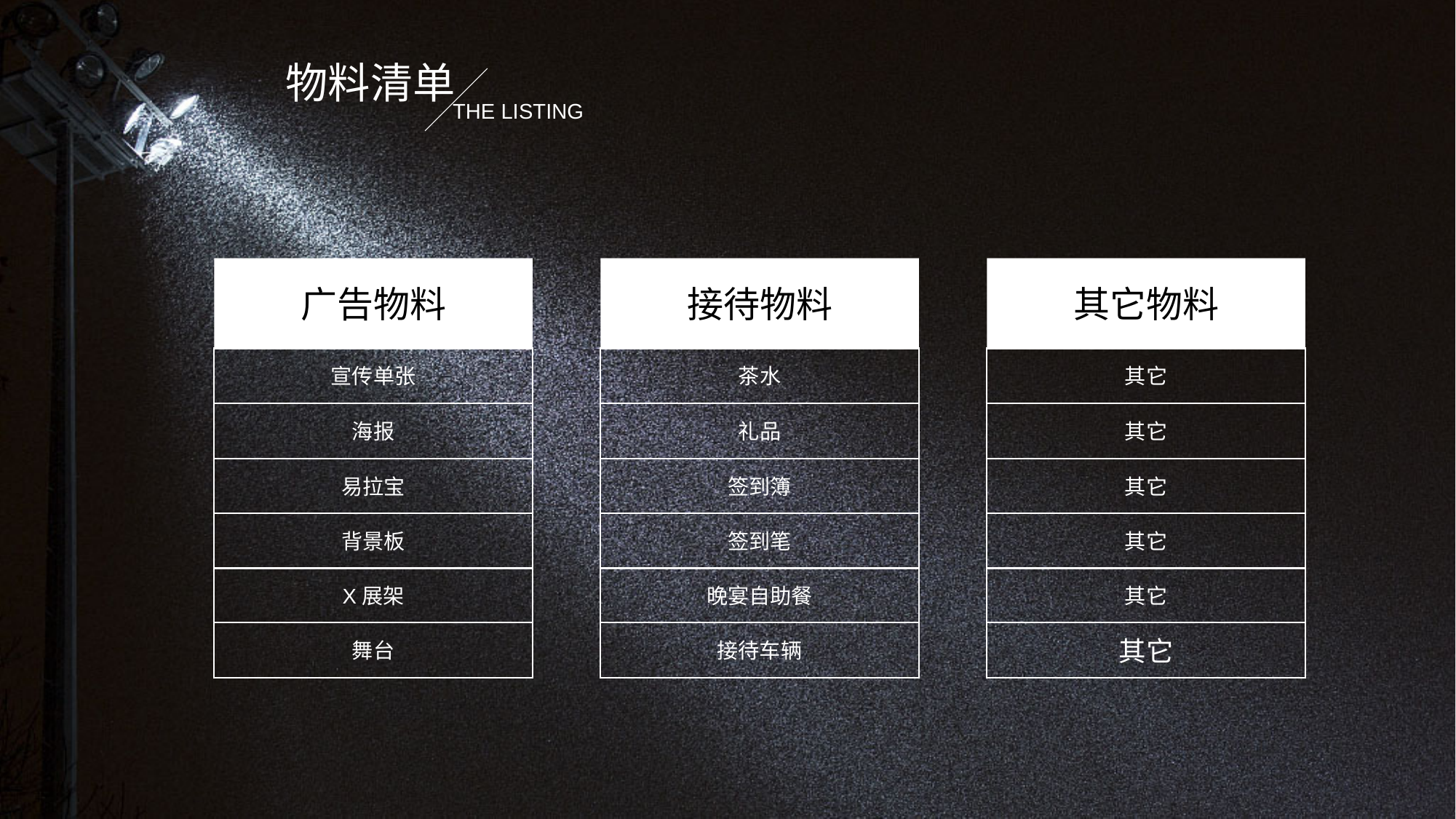

物料清单
THE LISTING
广告物料
接待物料
其它物料
宣传单张
茶水
其它
海报
礼品
其它
易拉宝
签到簿
其它
背景板
签到笔
其它
X展架
晚宴自助餐
其它
舞台
接待车辆
其它